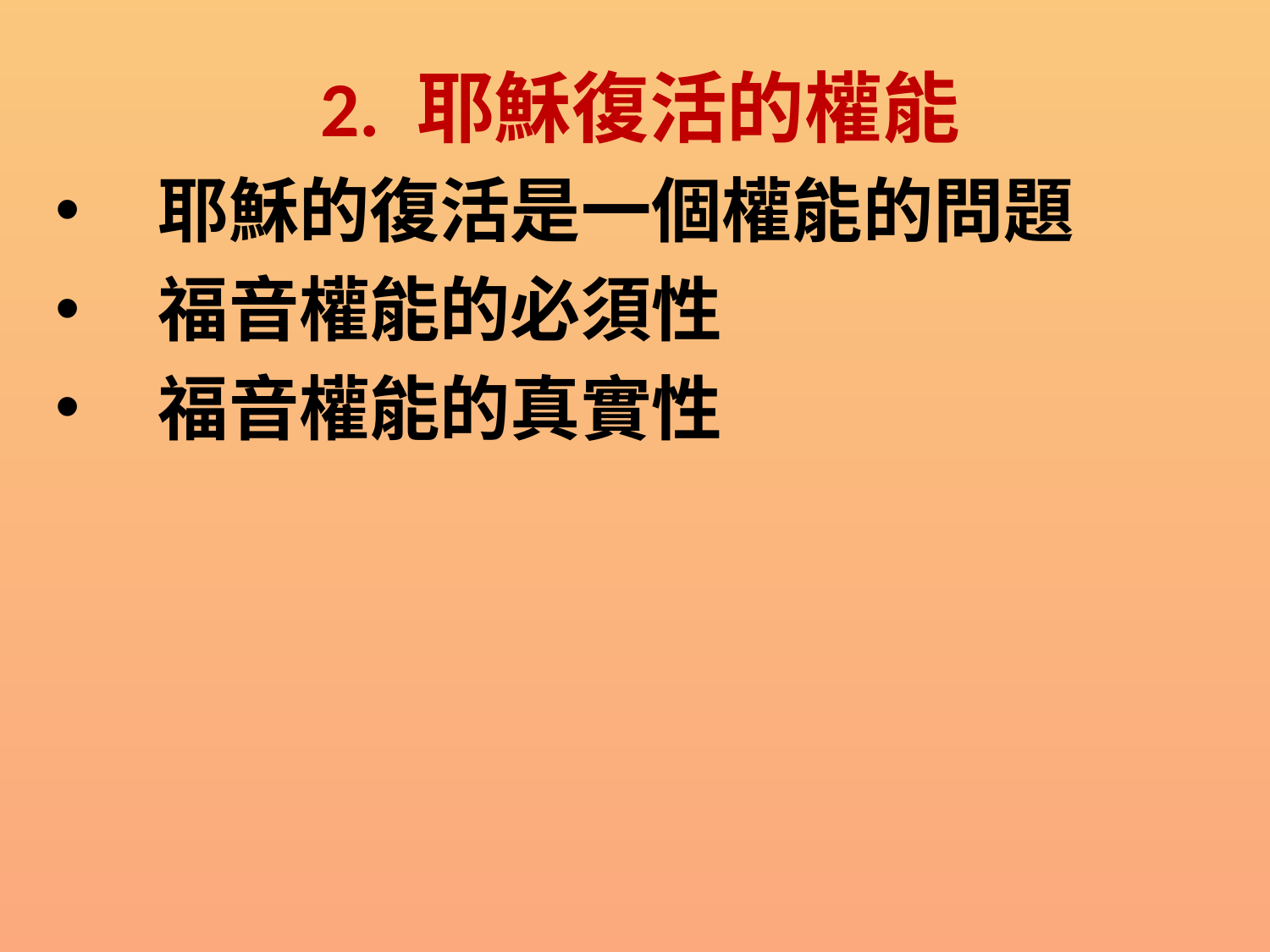

2. 耶穌復活的權能
耶穌的復活是一個權能的問題
福音權能的必須性
福音權能的真實性